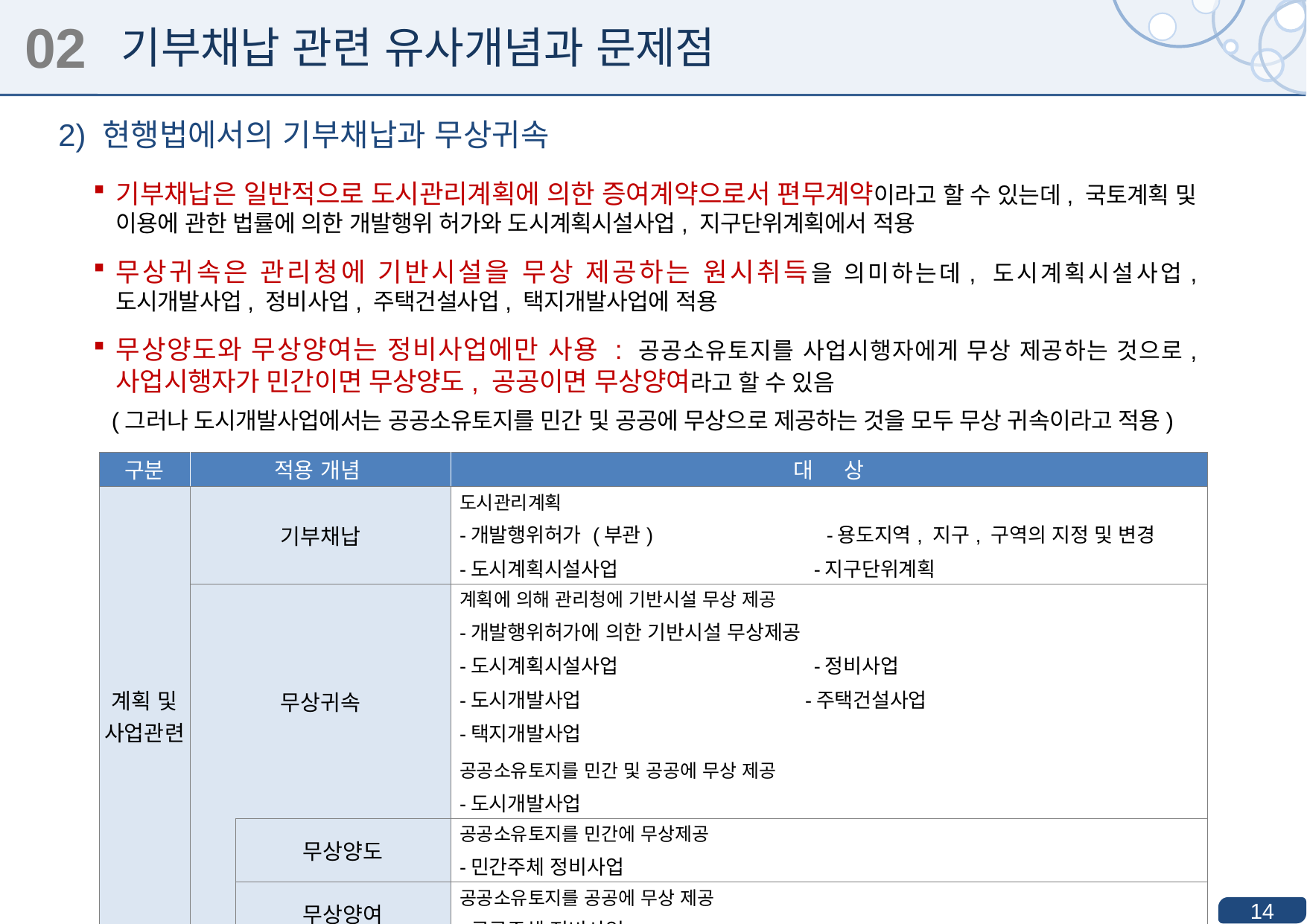

02
기부채납 관련 유사개념과 문제점
2) 현행법에서의 기부채납과 무상귀속
기부채납은 일반적으로 도시관리계획에 의한 증여계약으로서 편무계약이라고 할 수 있는데, 국토계획 및 이용에 관한 법률에 의한 개발행위 허가와 도시계획시설사업, 지구단위계획에서 적용
무상귀속은 관리청에 기반시설을 무상 제공하는 원시취득을 의미하는데, 도시계획시설사업, 도시개발사업, 정비사업, 주택건설사업, 택지개발사업에 적용
무상양도와 무상양여는 정비사업에만 사용 : 공공소유토지를 사업시행자에게 무상 제공하는 것으로, 사업시행자가 민간이면 무상양도, 공공이면 무상양여라고 할 수 있음
   (그러나 도시개발사업에서는 공공소유토지를 민간 및 공공에 무상으로 제공하는 것을 모두 무상 귀속이라고 적용)
| 구분 | 적용 개념 |  | 대 상 |
| --- | --- | --- | --- |
| 계획 및 사업관련 | 기부채납 |  | 도시관리계획 -개발행위허가 (부관) -용도지역, 지구, 구역의 지정 및 변경 -도시계획시설사업 -지구단위계획 |
|  | 무상귀속 |  | 계획에 의해 관리청에 기반시설 무상 제공 -개발행위허가에 의한 기반시설 무상제공 -도시계획시설사업 -정비사업 -도시개발사업 -주택건설사업 -택지개발사업 공공소유토지를 민간 및 공공에 무상 제공 -도시개발사업 |
|  |  | 무상양도 | 공공소유토지를 민간에 무상제공 -민간주체 정비사업 |
|  |  | 무상양여 | 공공소유토지를 공공에 무상 제공 -공공주체 정비사업 |
| \* 양도 : 공공소유토지를 공공에 수의계약으로 이전 (택지개발사업) |  |  |  |
14